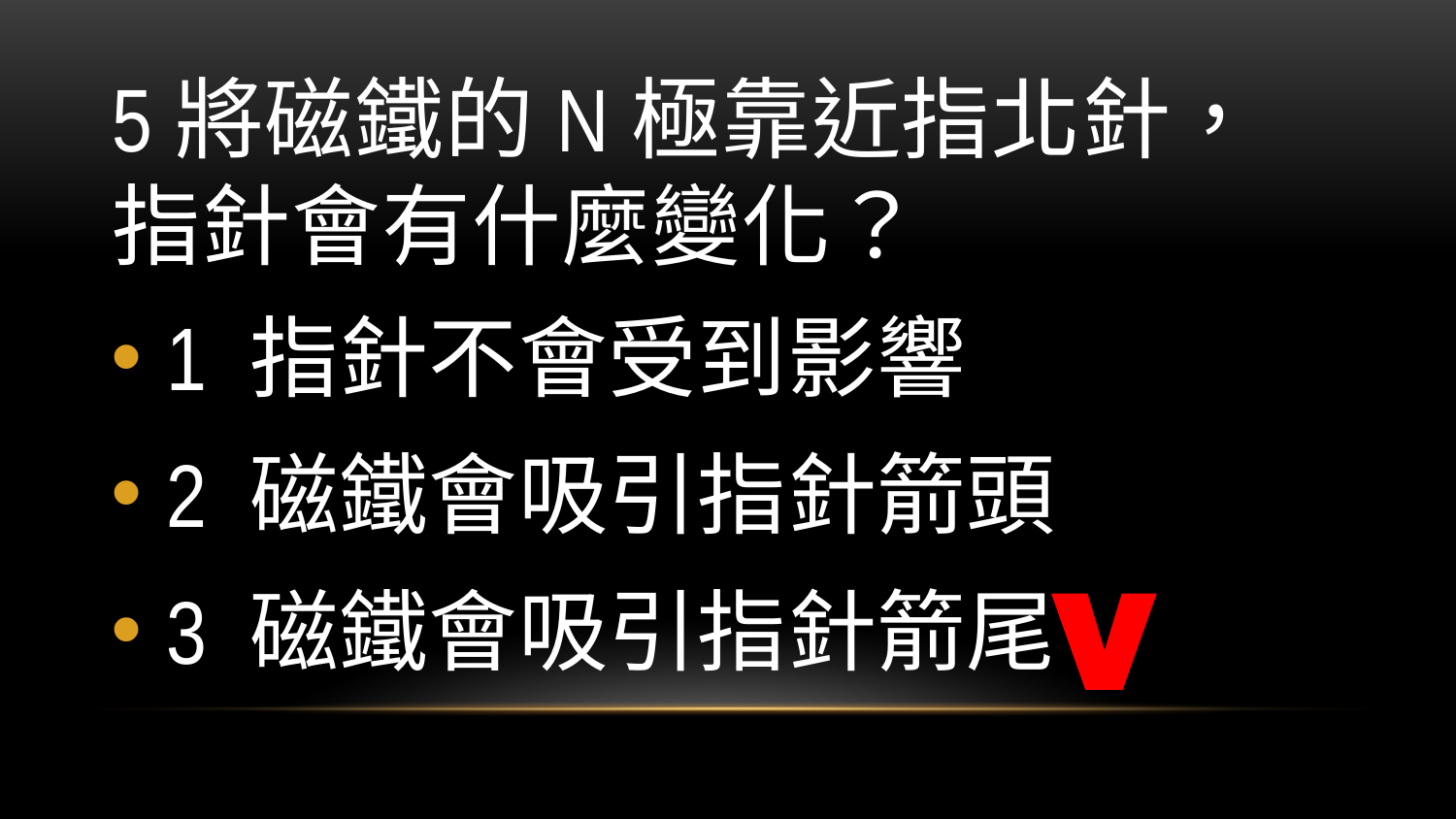

# 5將磁鐵的N極靠近指北針，指針會有什麼變化？
1 指針不會受到影響
2 磁鐵會吸引指針箭頭
3 磁鐵會吸引指針箭尾
V